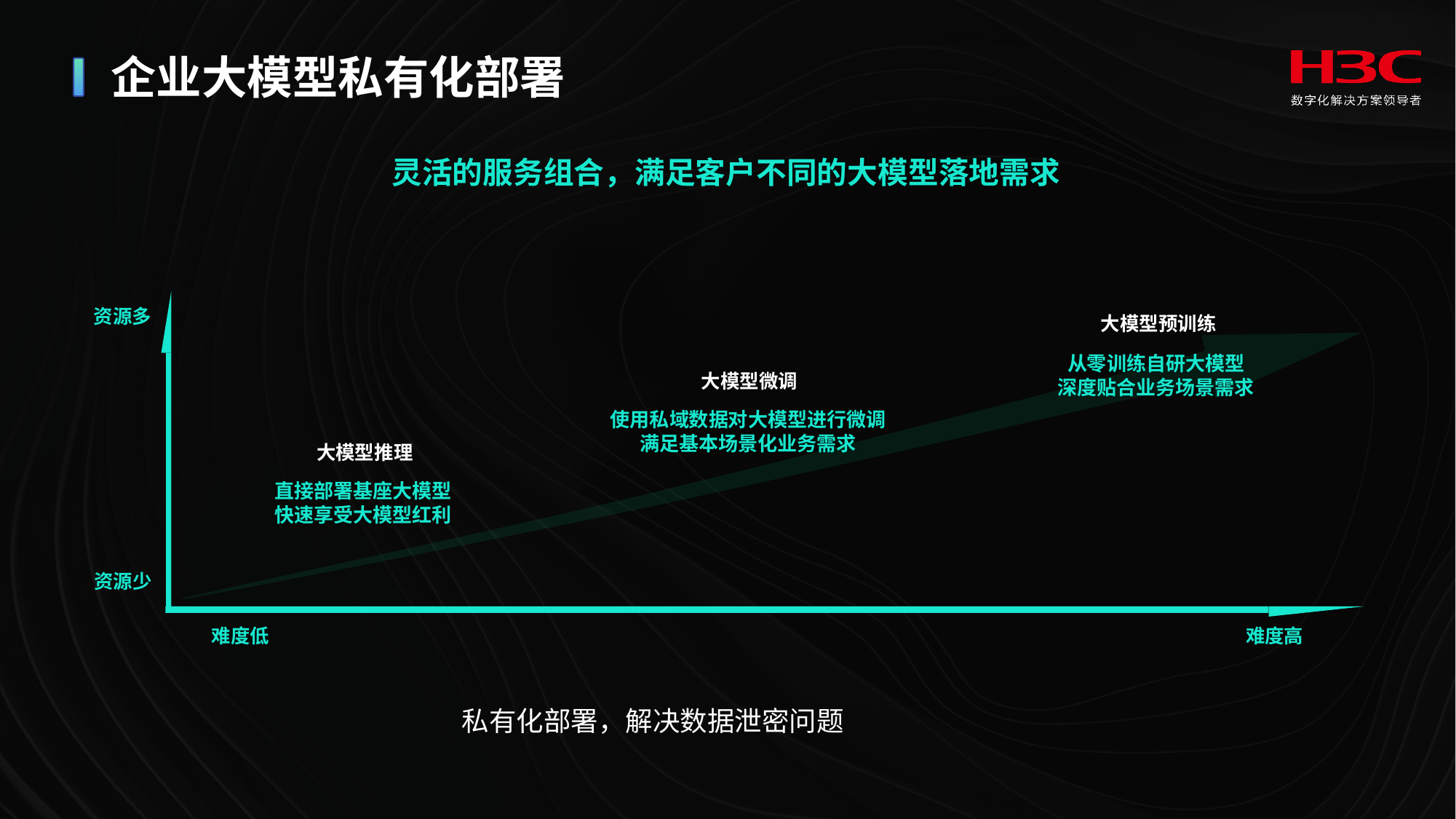

# 企业大模型私有化部署
灵活的服务组合，满足客户不同的大模型落地需求
资源多
大模型预训练

从零训练自研大模型
深度贴合业务场景需求

大模型微调
使用私域数据对大模型进行微调
满足基本场景化业务需求

大模型推理
直接部署基座大模型
快速享受大模型红利
资源少

难度低
难度高
私有化部署，解决数据泄密问题